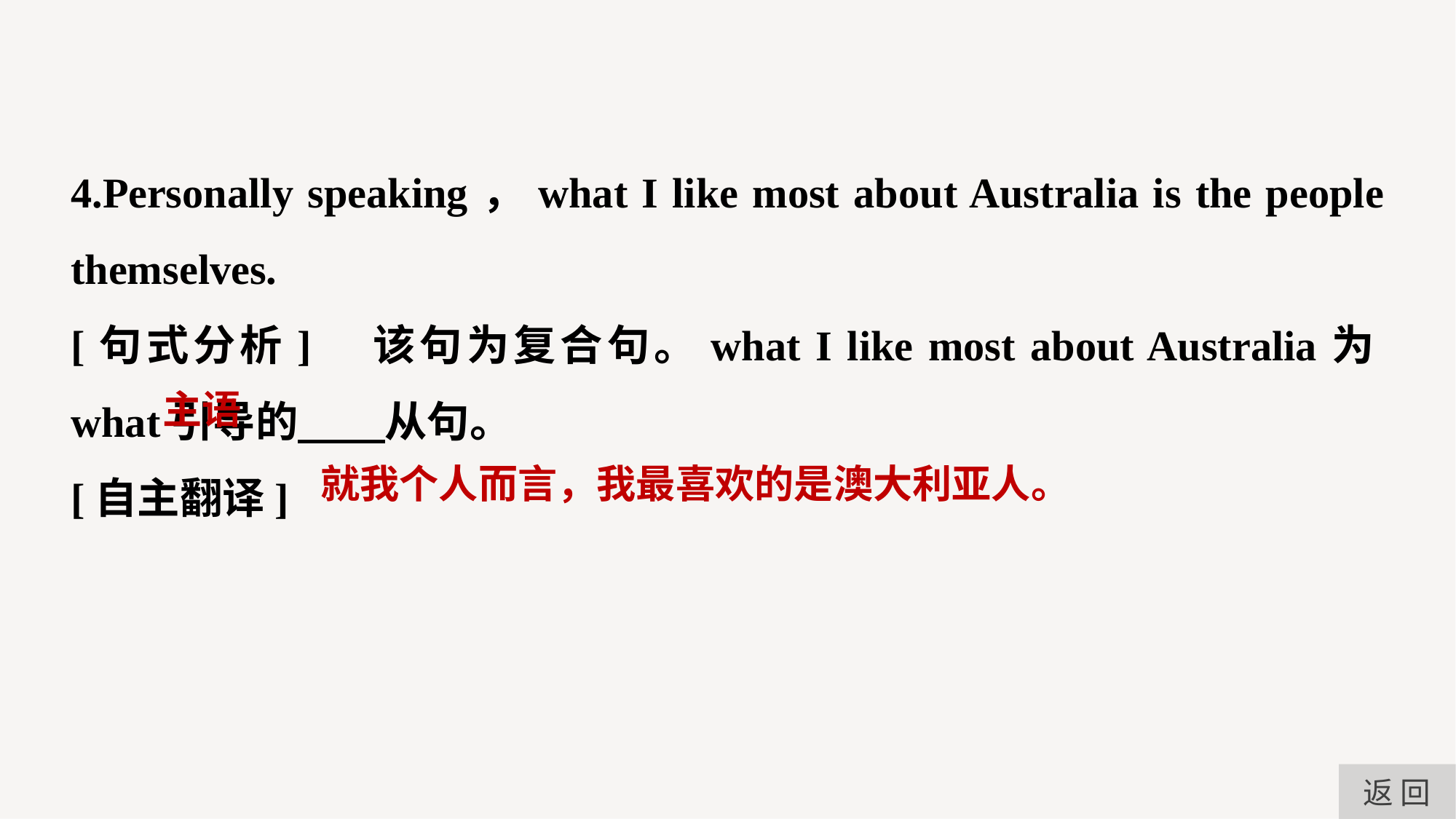

4.Personally speaking，what I like most about Australia is the people themselves.
[句式分析]　该句为复合句。what I like most about Australia为what引导的         从句。
[自主翻译]
主语
就我个人而言，我最喜欢的是澳大利亚人。
返 回